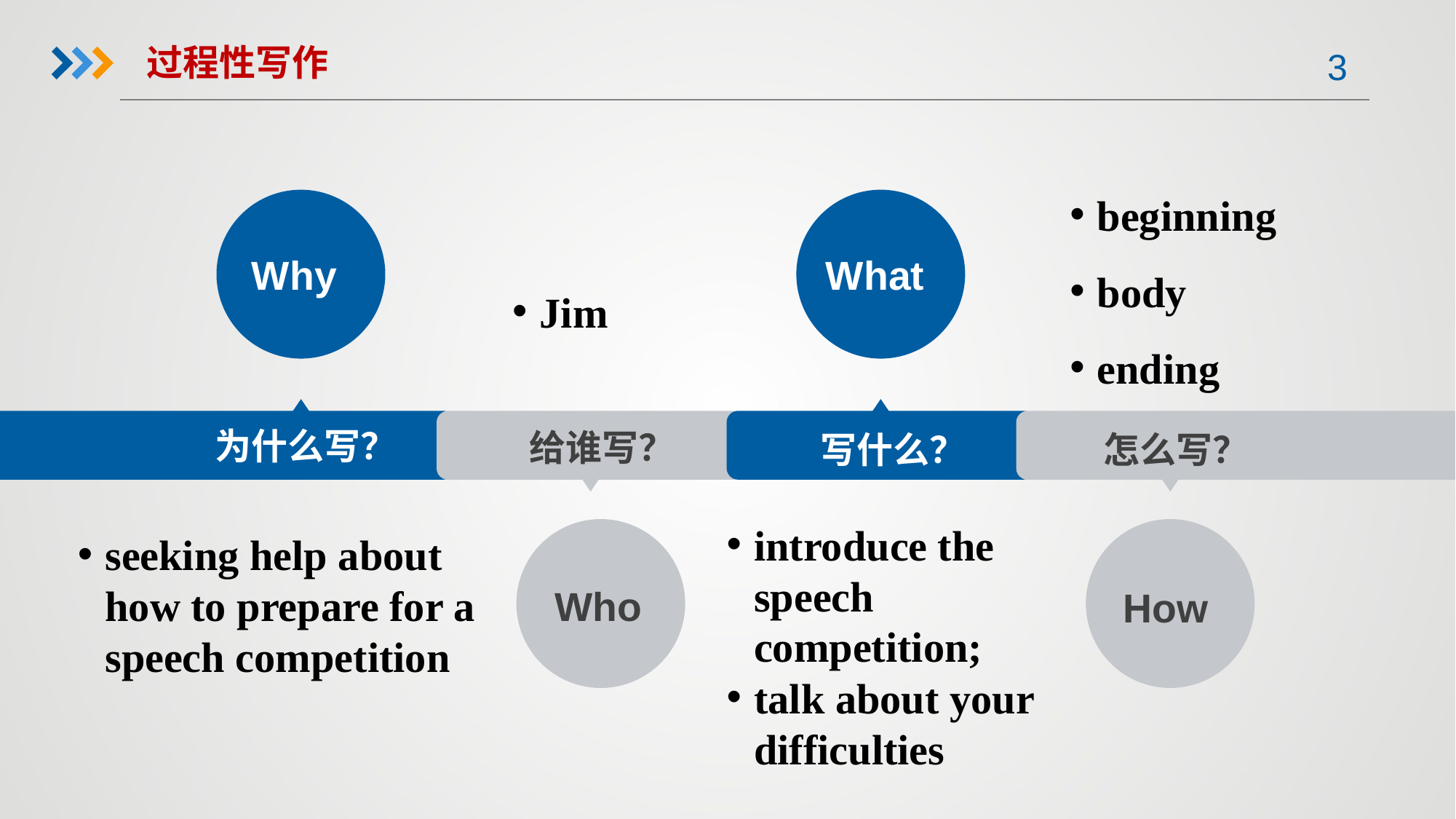

过程性写作
beginning
body
ending

Why

What
Jim

为什么写？

写什么？

怎么写？

给谁写？
introduce the speech competition;
talk about your difficulties

Who

How
seeking help about how to prepare for a speech competition